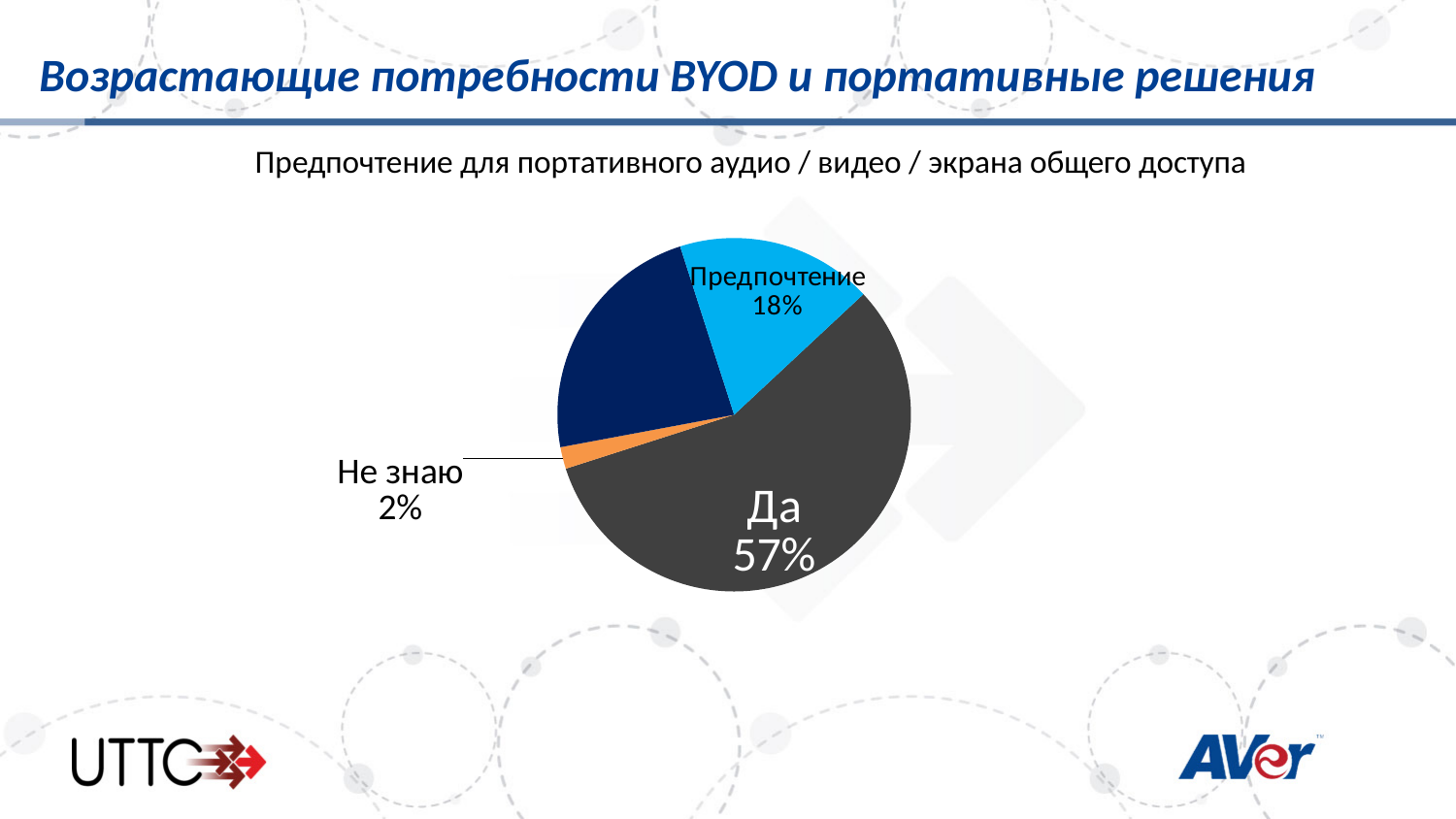

# Возрастающие потребности BYOD и портативные решения
Предпочтение для портативного аудио / видео / экрана общего доступа

### Chart

| Category | 欄1 |
|---|---|
| Yes | 0.57 |
| Don't know | 0.02 |
| Maybe | 0.23 |
| Probably | 0.18 |